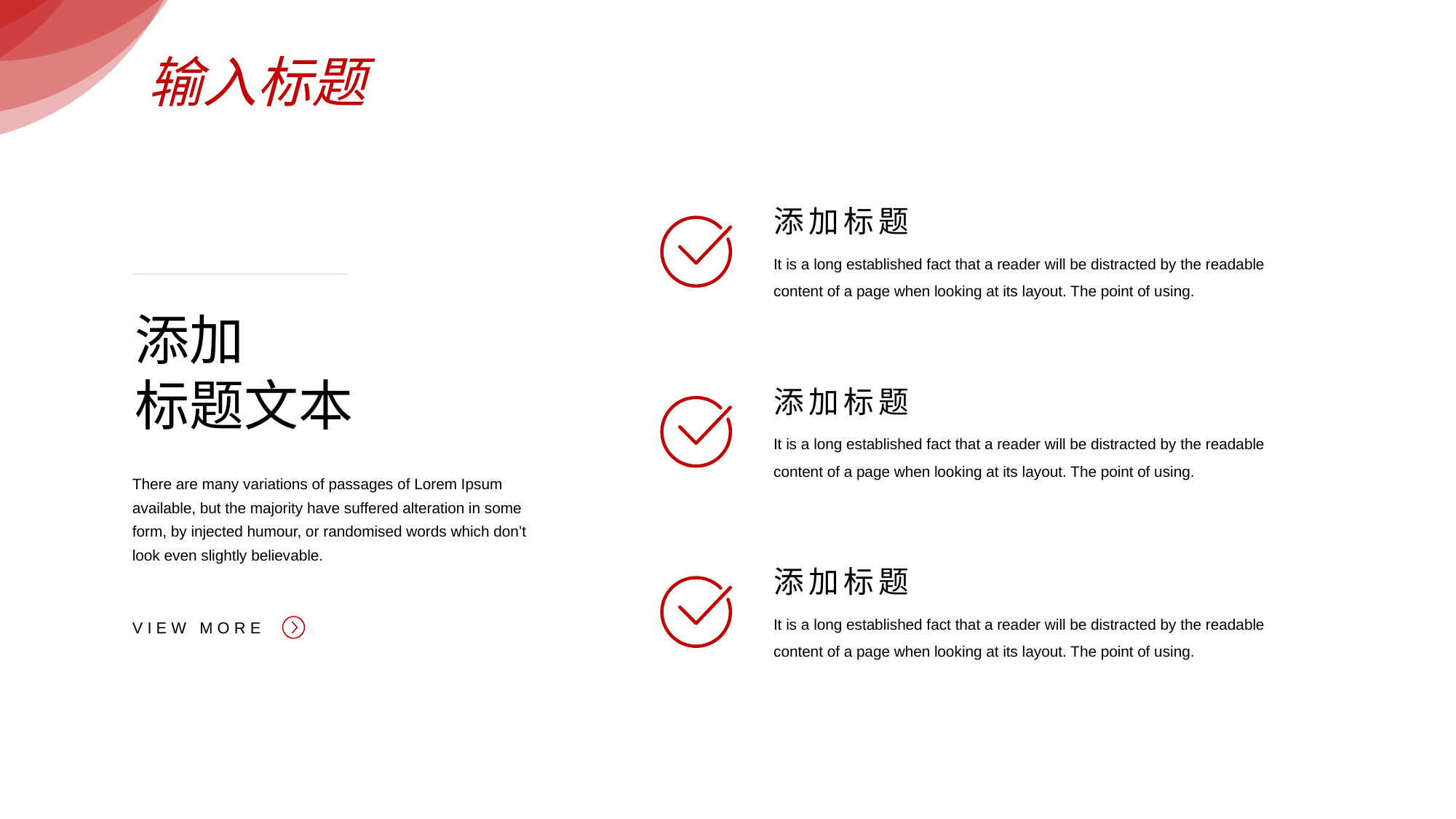

输入标题
输入标题
添加标题

It is a long established fact that a reader will be distracted by the readable content of a page when looking at its layout. The point of using.
添加
标题文本
添加标题

It is a long established fact that a reader will be distracted by the readable content of a page when looking at its layout. The point of using.
There are many variations of passages of Lorem Ipsum available, but the majority have suffered alteration in some form, by injected humour, or randomised words which don’t look even slightly believable.
添加标题

It is a long established fact that a reader will be distracted by the readable content of a page when looking at its layout. The point of using.
VIEW MORE